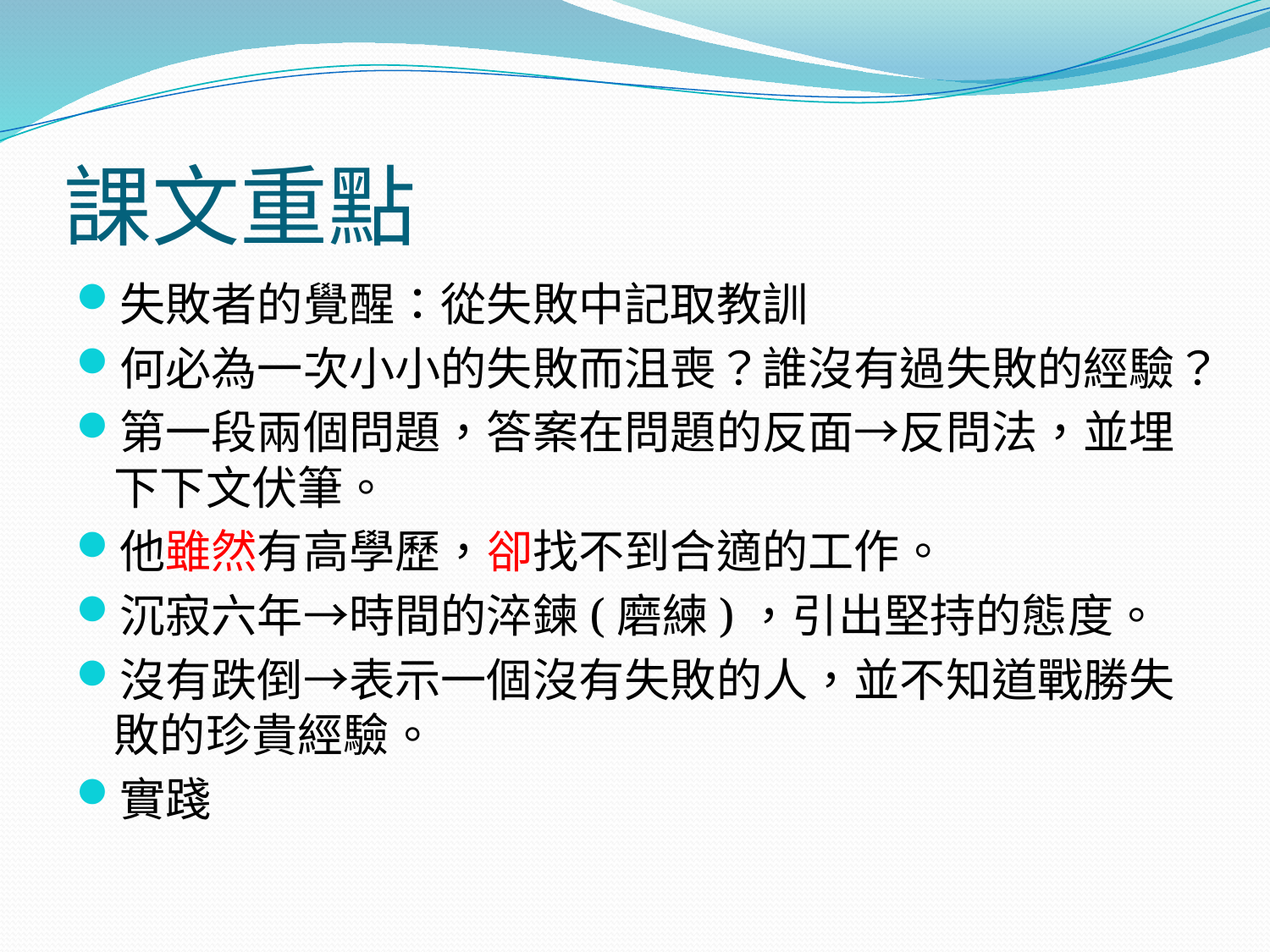

# 課文重點
失敗者的覺醒：從失敗中記取教訓
何必為一次小小的失敗而沮喪？誰沒有過失敗的經驗？
第一段兩個問題，答案在問題的反面→反問法，並埋下下文伏筆。
他雖然有高學歷，卻找不到合適的工作。
沉寂六年→時間的淬鍊(磨練)，引出堅持的態度。
沒有跌倒→表示一個沒有失敗的人，並不知道戰勝失敗的珍貴經驗。
實踐